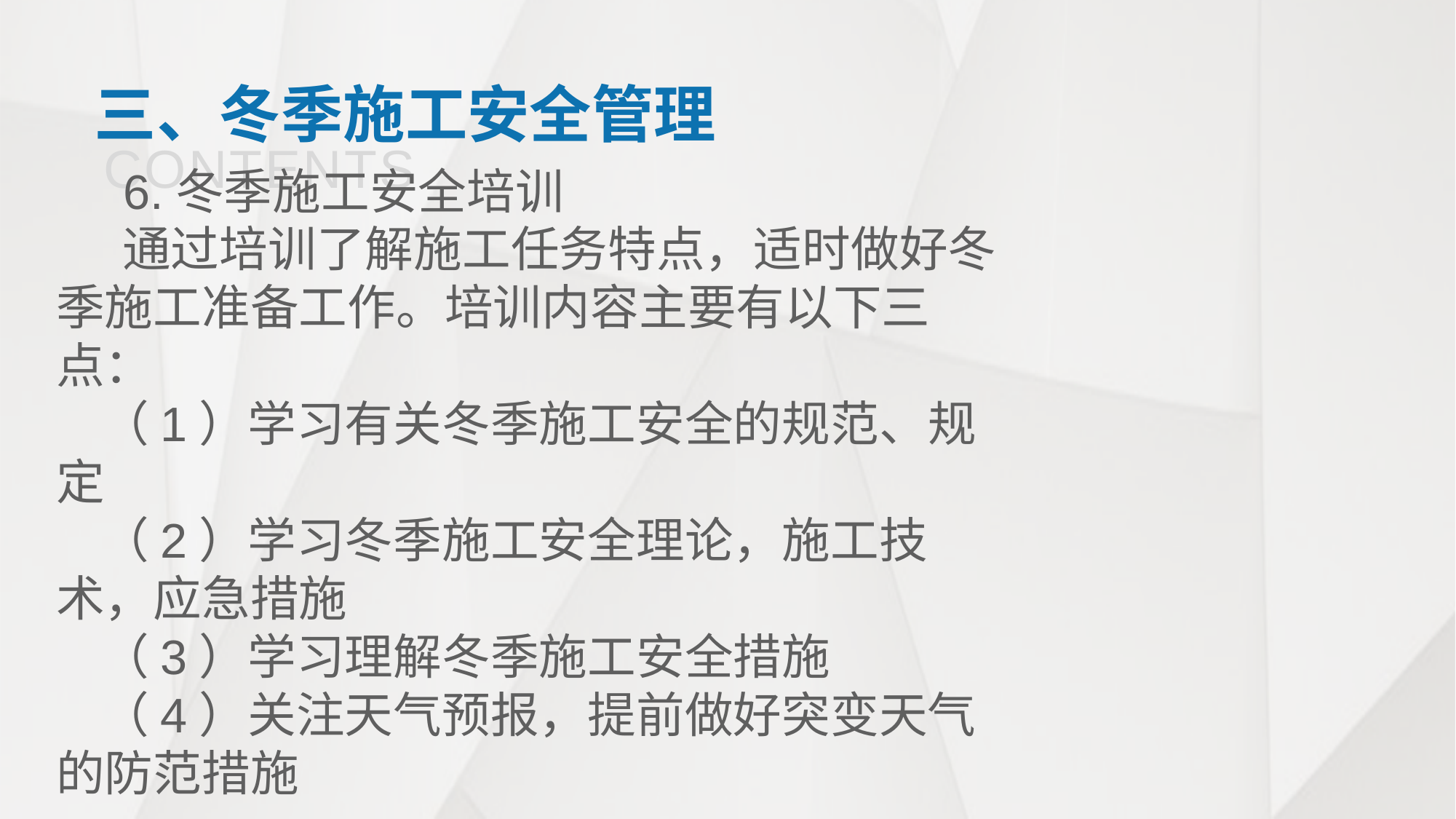

三、冬季施工安全管理
CONTENTS
     6.冬季施工安全培训
     通过培训了解施工任务特点，适时做好冬季施工准备工作。培训内容主要有以下三点：
   （1）学习有关冬季施工安全的规范、规定
   （2）学习冬季施工安全理论，施工技术，应急措施
   （3）学习理解冬季施工安全措施
   （4）关注天气预报，提前做好突变天气的防范措施